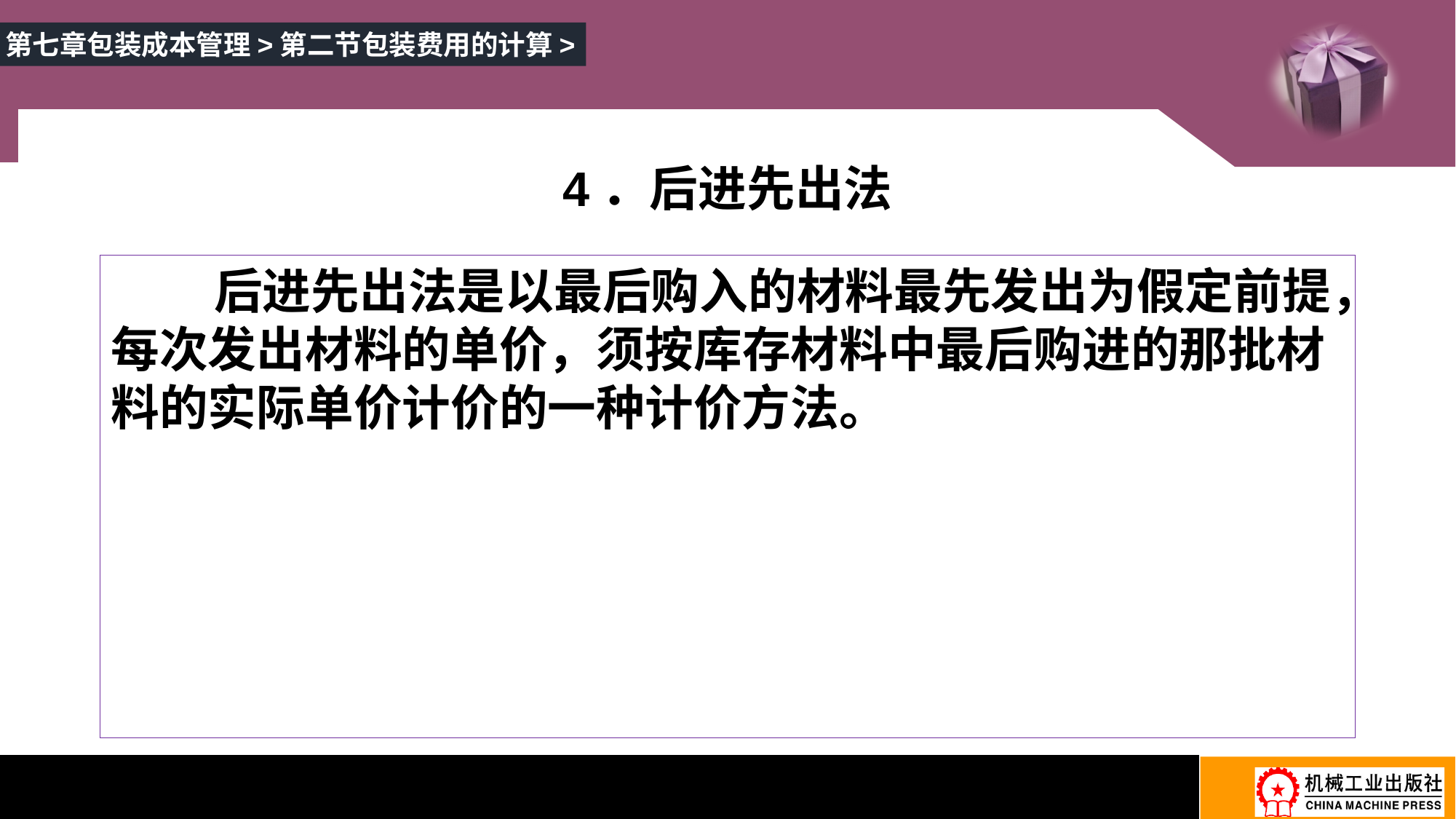

第七章包装成本管理>第二节包装费用的计算>
# 4．后进先出法
后进先出法是以最后购入的材料最先发出为假定前提，每次发出材料的单价，须按库存材料中最后购进的那批材料的实际单价计价的一种计价方法。